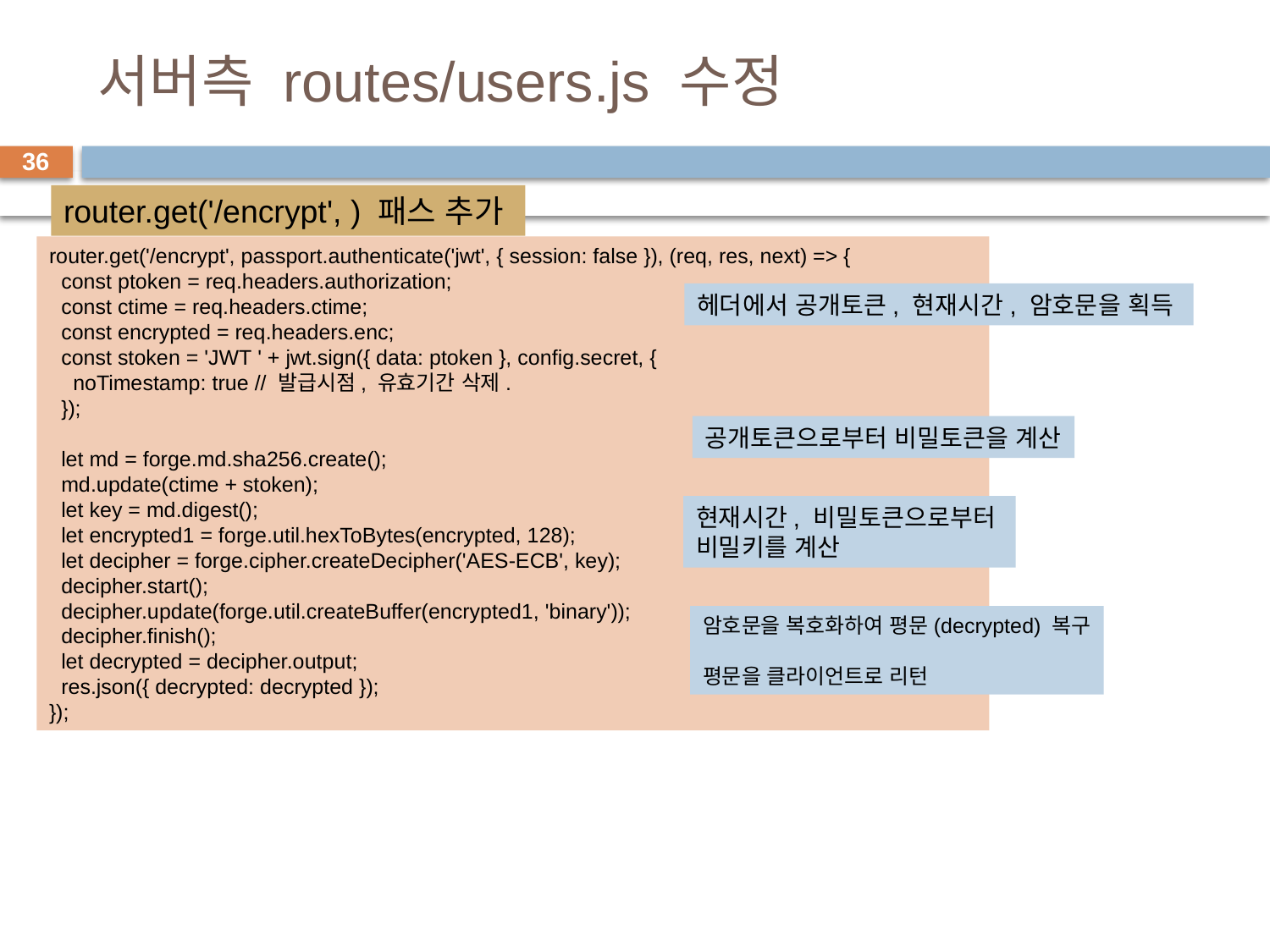

# 서버측 routes/users.js 수정
36
router.get('/encrypt', ) 패스 추가
router.get('/encrypt', passport.authenticate('jwt', { session: false }), (req, res, next) => {
  const ptoken = req.headers.authorization;
  const ctime = req.headers.ctime;
  const encrypted = req.headers.enc;
  const stoken = 'JWT ' + jwt.sign({ data: ptoken }, config.secret, {
    noTimestamp: true // 발급시점, 유효기간 삭제.
  });
  let md = forge.md.sha256.create();
  md.update(ctime + stoken);
  let key = md.digest();
  let encrypted1 = forge.util.hexToBytes(encrypted, 128);
  let decipher = forge.cipher.createDecipher('AES-ECB', key);
  decipher.start();
  decipher.update(forge.util.createBuffer(encrypted1, 'binary'));
  decipher.finish();
  let decrypted = decipher.output;
  res.json({ decrypted: decrypted });
});
헤더에서 공개토큰, 현재시간, 암호문을 획득
공개토큰으로부터 비밀토큰을 계산
현재시간, 비밀토큰으로부터
비밀키를 계산
암호문을 복호화하여 평문(decrypted) 복구

평문을 클라이언트로 리턴